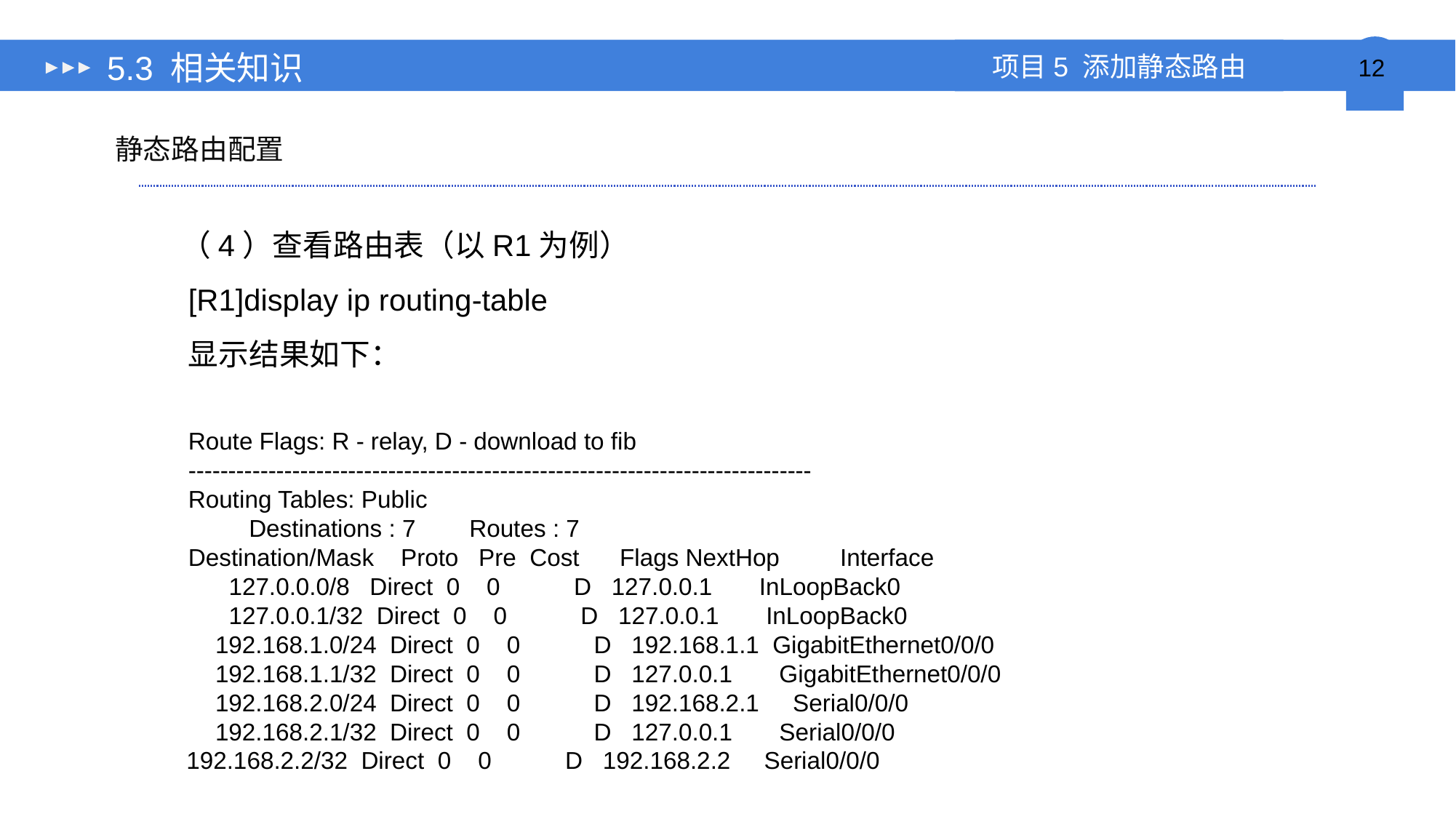

# 5.3 相关知识
静态路由配置

（4）查看路由表（以R1为例）
[R1]display ip routing-table
显示结果如下：

Route Flags: R - relay, D - download to fib
------------------------------------------------------------------------------
Routing Tables: Public
         Destinations : 7        Routes : 7
Destination/Mask    Proto   Pre  Cost      Flags NextHop         Interface
      127.0.0.0/8   Direct  0    0           D   127.0.0.1       InLoopBack0
      127.0.0.1/32  Direct  0    0           D   127.0.0.1       InLoopBack0
    192.168.1.0/24  Direct  0    0           D   192.168.1.1  GigabitEthernet0/0/0
    192.168.1.1/32  Direct  0    0           D   127.0.0.1       GigabitEthernet0/0/0
    192.168.2.0/24  Direct  0    0           D   192.168.2.1     Serial0/0/0
    192.168.2.1/32  Direct  0    0           D   127.0.0.1       Serial0/0/0
192.168.2.2/32  Direct  0    0           D   192.168.2.2     Serial0/0/0